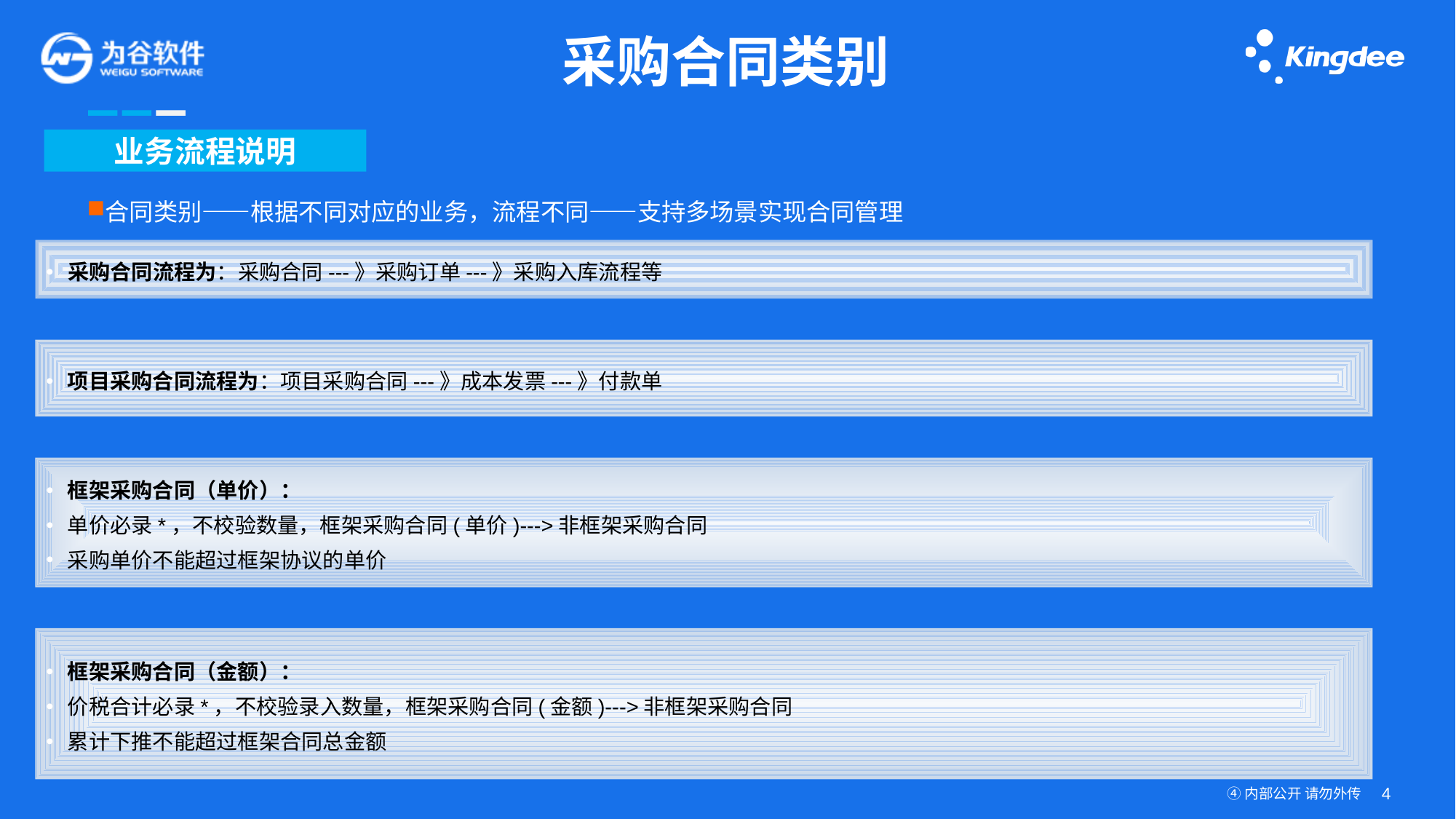

采购合同类别

业务流程说明
合同类别——根据不同对应的业务，流程不同——支持多场景实现合同管理

采购合同流程为：采购合同---》采购订单---》采购入库流程等
项目采购合同流程为：项目采购合同---》成本发票---》付款单
框架采购合同（单价）：
单价必录*，不校验数量，框架采购合同(单价)--->非框架采购合同
采购单价不能超过框架协议的单价
框架采购合同（金额）：
价税合计必录*，不校验录入数量，框架采购合同(金额)--->非框架采购合同
累计下推不能超过框架合同总金额